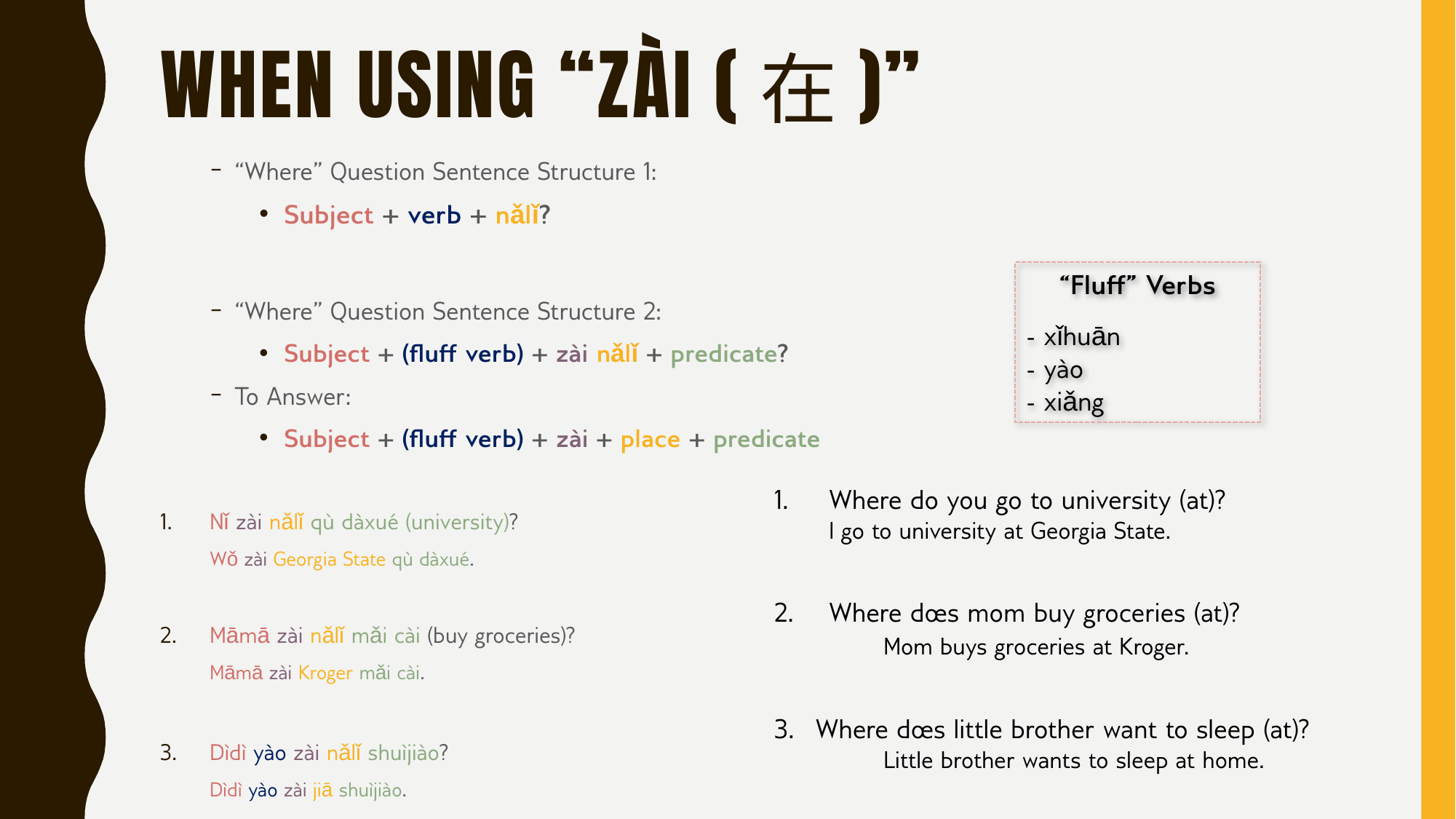

# When Using “Zài (在)”
“Where” Question Sentence Structure 1:
Subject + verb + nǎlǐ?

“Where” Question Sentence Structure 2:
Subject + (fluff verb) + zài nǎlǐ + predicate?
To Answer:
Subject + (fluff verb) + zài + place + predicate

Nǐ zài nǎlǐ qù dàxué (university)?
Wǒ zài Georgia State qù dàxué.

Māmā zài nǎlǐ mǎi cài (buy groceries)?
Māmā zài Kroger mǎi cài.

Dìdì yào zài nǎlǐ shuìjiào?
Dìdì yào zài jiā shuìjiào.
“Fluff” Verbs

- xǐhuān
- yào
- xiǎng

Where do you go to university (at)?
I go to university at Georgia State.

Where does mom buy groceries (at)?
	Mom buys groceries at Kroger.

Where does little brother want to sleep (at)?
	Little brother wants to sleep at home.